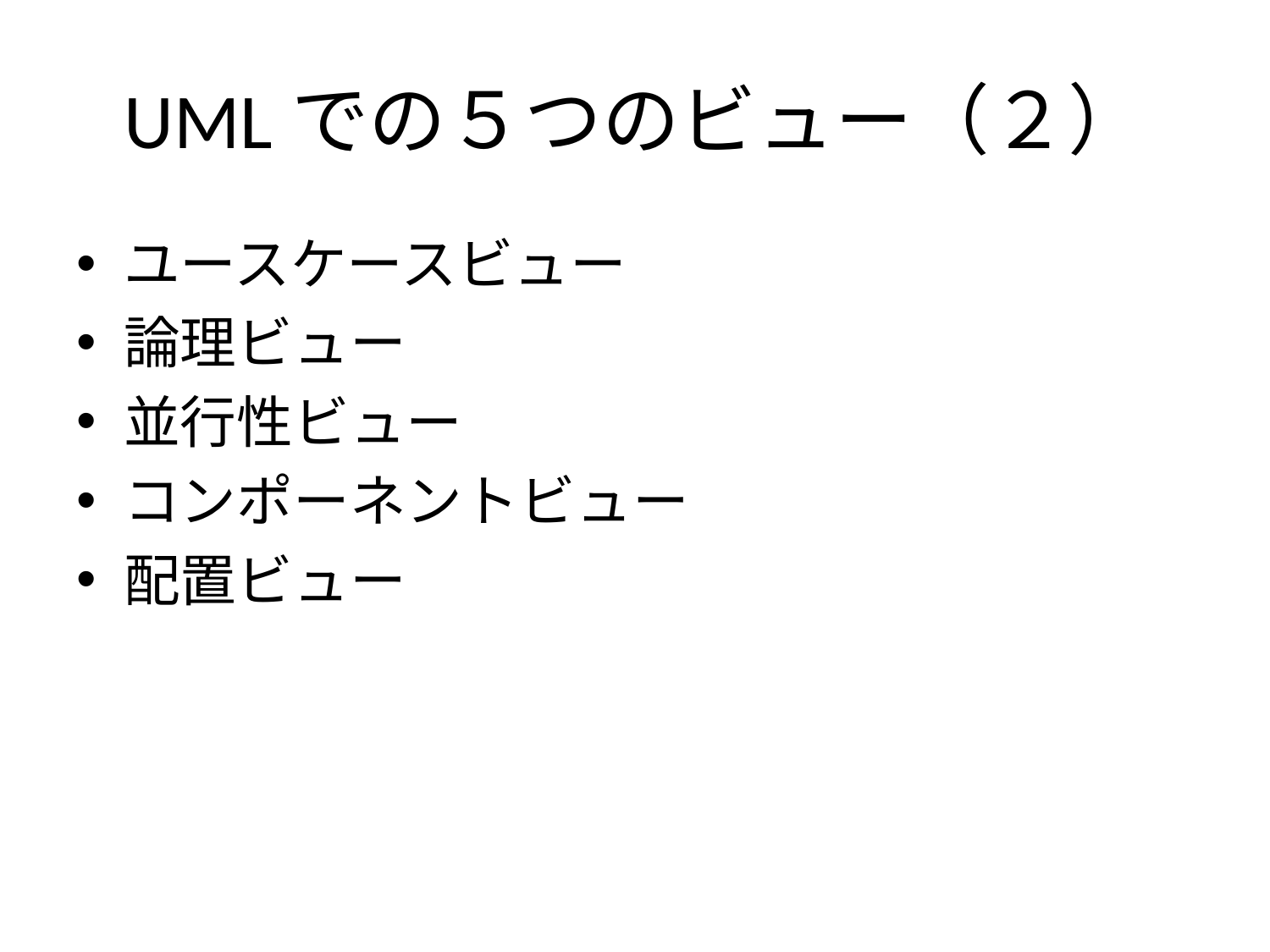

# UMLでの５つのビュー（２）
ユースケースビュー
論理ビュー
並行性ビュー
コンポーネントビュー
配置ビュー